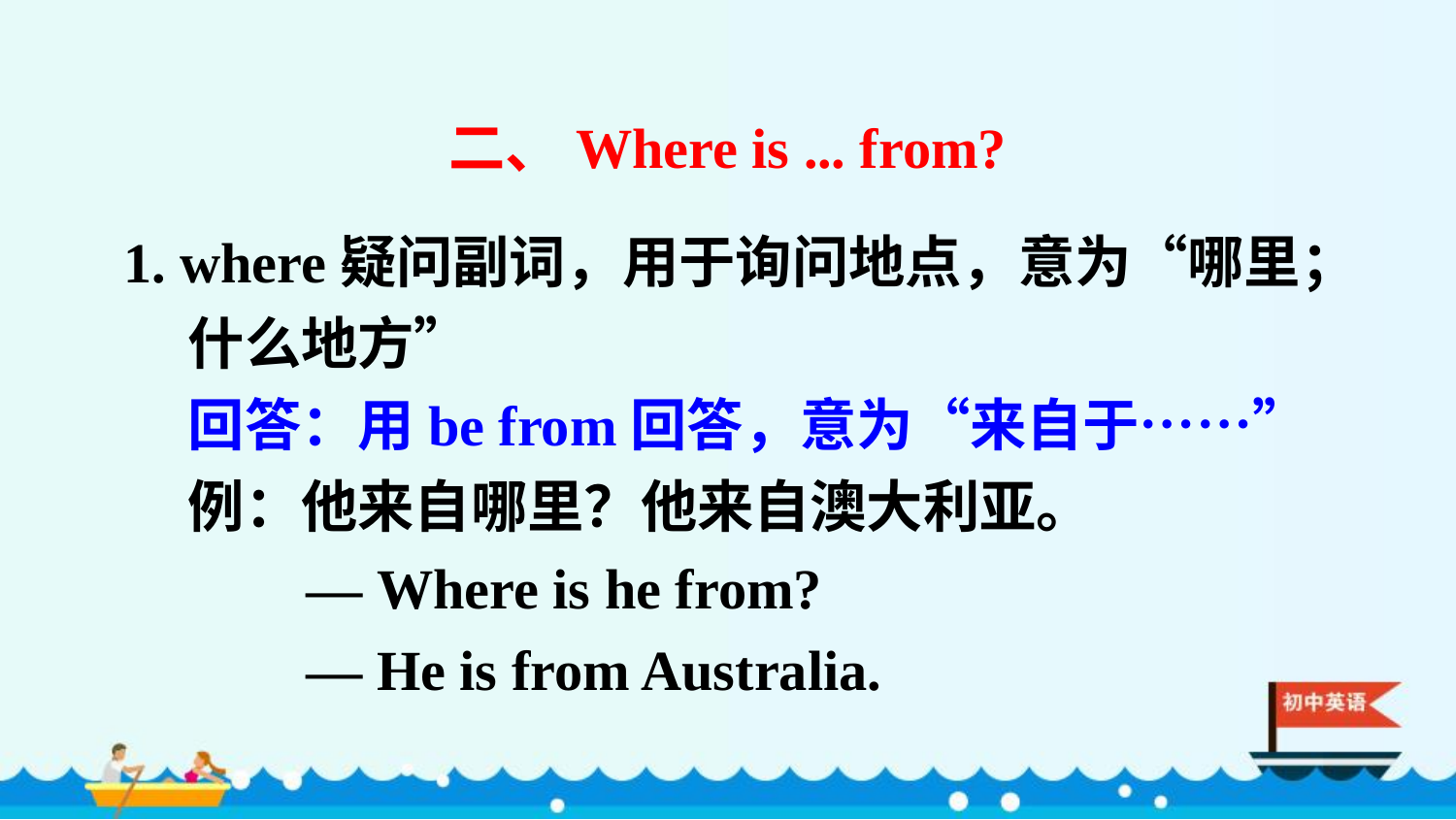

二、Where is ... from?
1. where疑问副词，用于询问地点，意为“哪里；
    什么地方”
    回答：用be from回答，意为“来自于……”
    例：他来自哪里？他来自澳大利亚。
             — Where is he from?
             — He is from Australia.